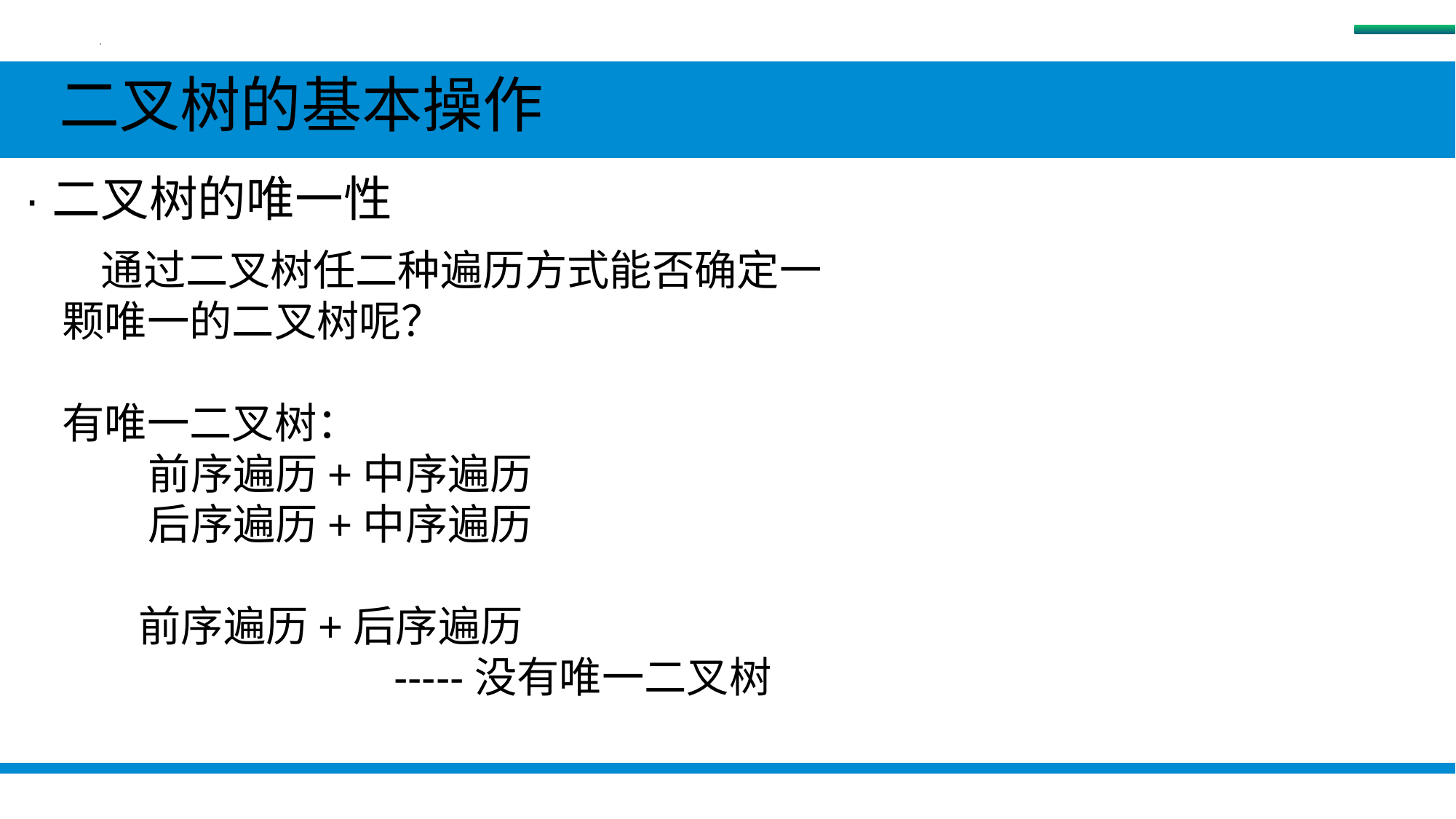

树

  二叉树的基本操作
 ·二叉树的唯一性
   通过二叉树任二种遍历方式能否确定一颗唯一的二叉树呢？

有唯一二叉树：
        前序遍历+中序遍历
        后序遍历+中序遍历

       前序遍历+后序遍历
                            -----没有唯一二叉树
#